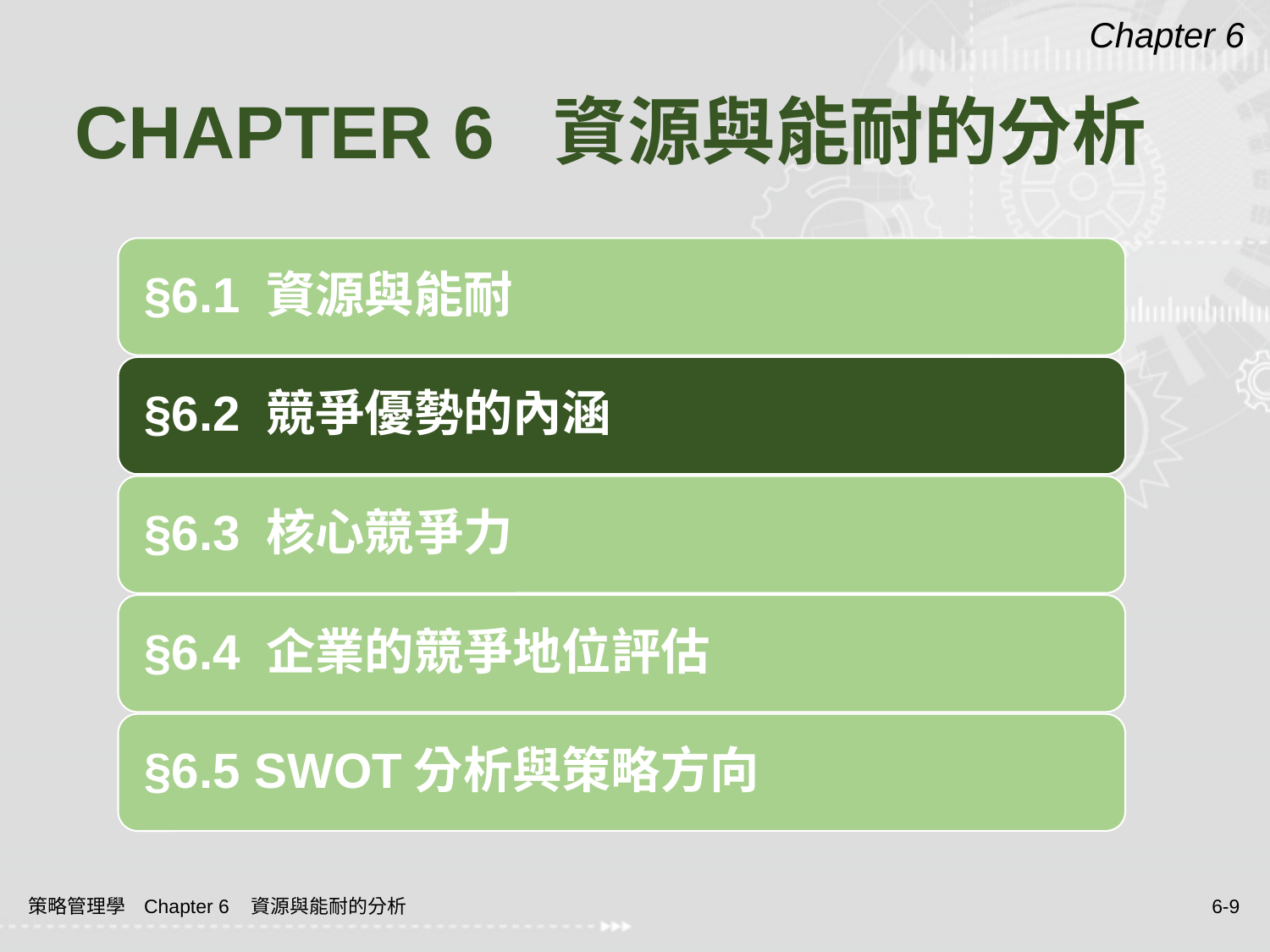

Chapter 6
# CHAPTER 6  資源與能耐的分析
§6.1 資源與能耐
§6.2 競爭優勢的內涵
§6.3 核心競爭力
§6.4 企業的競爭地位評估
§6.5 SWOT分析與策略方向
策略管理學   Chapter 6   資源與能耐的分析
6-9